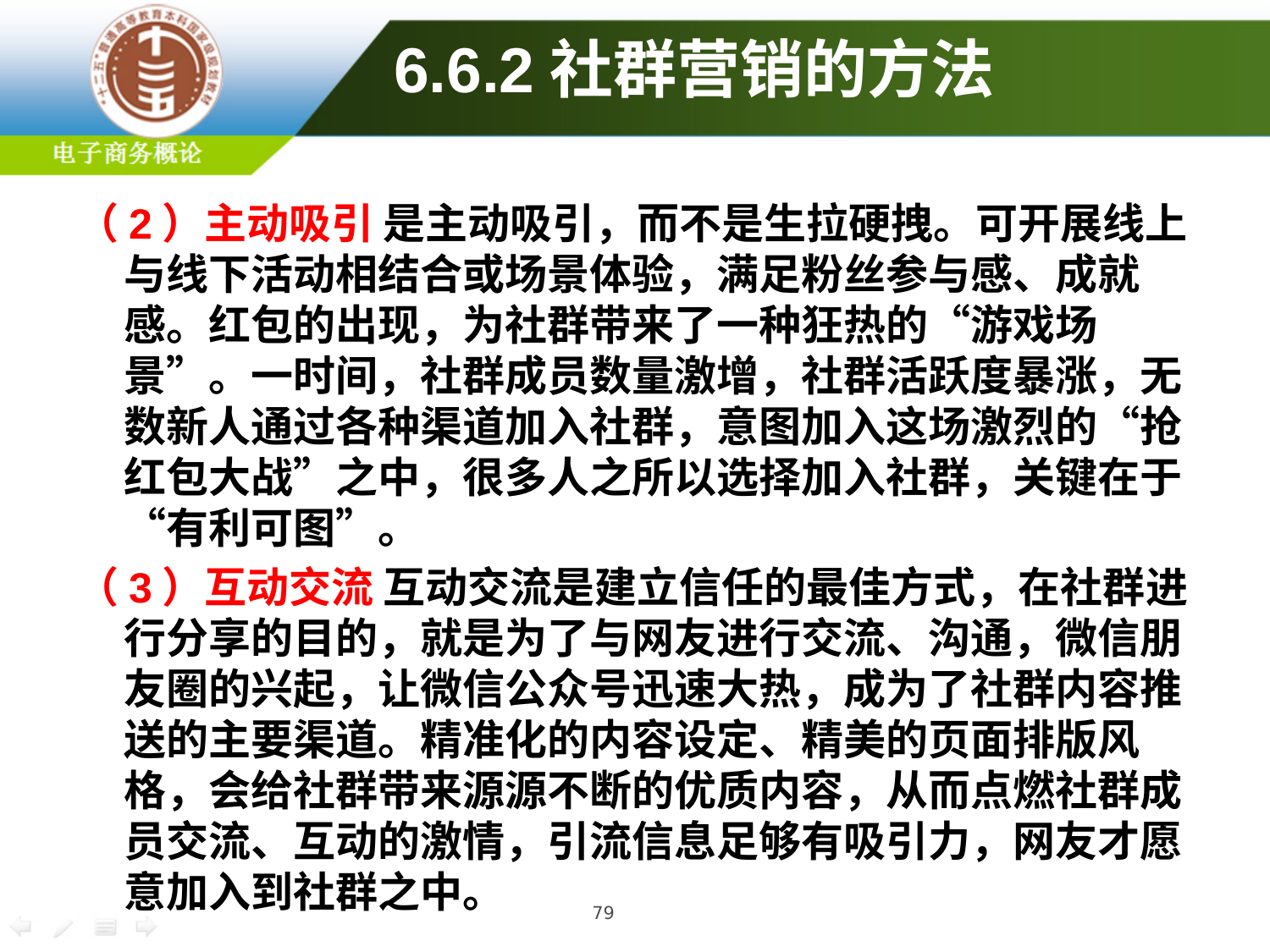

# 6.6.2社群营销的方法
（2）主动吸引 是主动吸引，而不是生拉硬拽。可开展线上与线下活动相结合或场景体验，满足粉丝参与感、成就感。红包的出现，为社群带来了一种狂热的“游戏场景”。一时间，社群成员数量激增，社群活跃度暴涨，无数新人通过各种渠道加入社群，意图加入这场激烈的“抢红包大战”之中，很多人之所以选择加入社群，关键在于“有利可图”。
（3）互动交流 互动交流是建立信任的最佳方式，在社群进行分享的目的，就是为了与网友进行交流、沟通，微信朋友圈的兴起，让微信公众号迅速大热，成为了社群内容推送的主要渠道。精准化的内容设定、精美的页面排版风格，会给社群带来源源不断的优质内容，从而点燃社群成员交流、互动的激情，引流信息足够有吸引力，网友才愿意加入到社群之中。
79